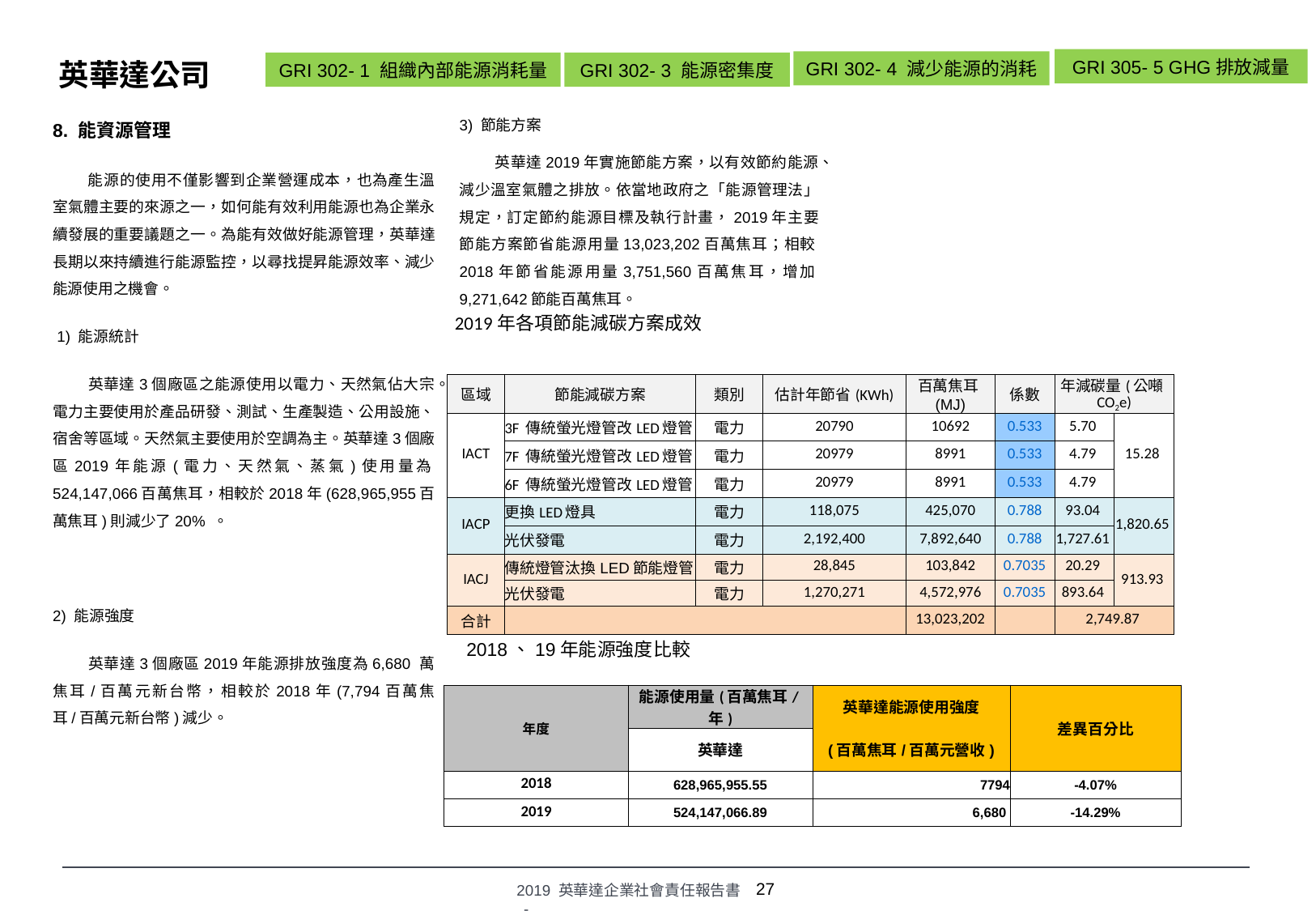

# 英華達公司

GRI 305- 5 GHG排放減量
GRI 302- 4 減少能源的消耗
GRI 302- 1 組織內部能源消耗量
GRI 302- 3 能源密集度
3) 節能方案
英華達2019年實施節能方案，以有效節約能源、減少溫室氣體之排放。依當地政府之「能源管理法」規定，訂定節約能源目標及執行計畫，2019年主要節能方案節省能源用量13,023,202百萬焦耳；相較2018年節省能源用量3,751,560百萬焦耳，增加9,271,642節能百萬焦耳。

8. 能資源管理
能源的使用不僅影響到企業營運成本，也為產生溫室氣體主要的來源之一，如何能有效利用能源也為企業永續發展的重要議題之一。為能有效做好能源管理，英華達長期以來持續進行能源監控，以尋找提昇能源效率、減少能源使用之機會。
 1) 能源統計
英華達3個廠區之能源使用以電力、天然氣佔大宗。電力主要使用於產品研發、測試、生產製造、公用設施、宿舍等區域。天然氣主要使用於空調為主。英華達3個廠區2019年能源(電力、天然氣、蒸氣)使用量為524,147,066百萬焦耳，相較於2018年(628,965,955百萬焦耳)則減少了20% 。

2) 能源強度
英華達3個廠區2019年能源排放強度為6,680 萬焦耳/百萬元新台幣，相較於2018年(7,794百萬焦耳/百萬元新台幣)減少。

2019年各項節能減碳方案成效
| 區域 | 節能減碳方案 | 類別 | 估計年節省(KWh) | 百萬焦耳(MJ) | 係數 | 年減碳量(公噸CO2e) |  |
| --- | --- | --- | --- | --- | --- | --- | --- |
| IACT | 3F 傳統螢光燈管改LED燈管 | 電力 | 20790 | 10692 | 0.533 | 5.70 | 15.28 |
|  | 7F 傳統螢光燈管改LED燈管 | 電力 | 20979 | 8991 | 0.533 | 4.79 |  |
|  | 6F 傳統螢光燈管改LED燈管 | 電力 | 20979 | 8991 | 0.533 | 4.79 |  |
| IACP | 更換LED燈具 | 電力 | 118,075 | 425,070 | 0.788 | 93.04 | 1,820.65 |
|  | 光伏發電 | 電力 | 2,192,400 | 7,892,640 | 0.788 | 1,727.61 |  |
| IACJ | 傳統燈管汰換LED節能燈管 | 電力 | 28,845 | 103,842 | 0.7035 | 20.29 | 913.93 |
|  | 光伏發電 | 電力 | 1,270,271 | 4,572,976 | 0.7035 | 893.64 |  |
| 合計 |  |  |  | 13,023,202 |  | 2,749.87 |  |
2018、19年能源強度比較
| 年度 | 能源使用量(百萬焦耳/年) | 英華達能源使用強度 | 差異百分比 |
| --- | --- | --- | --- |
|  | 英華達 | (百萬焦耳/百萬元營收) |  |
| 2018 | 628,965,955.55 | 7794 | -4.07% |
| 2019 | 524,147,066.89 | 6,680 | -14.29% |